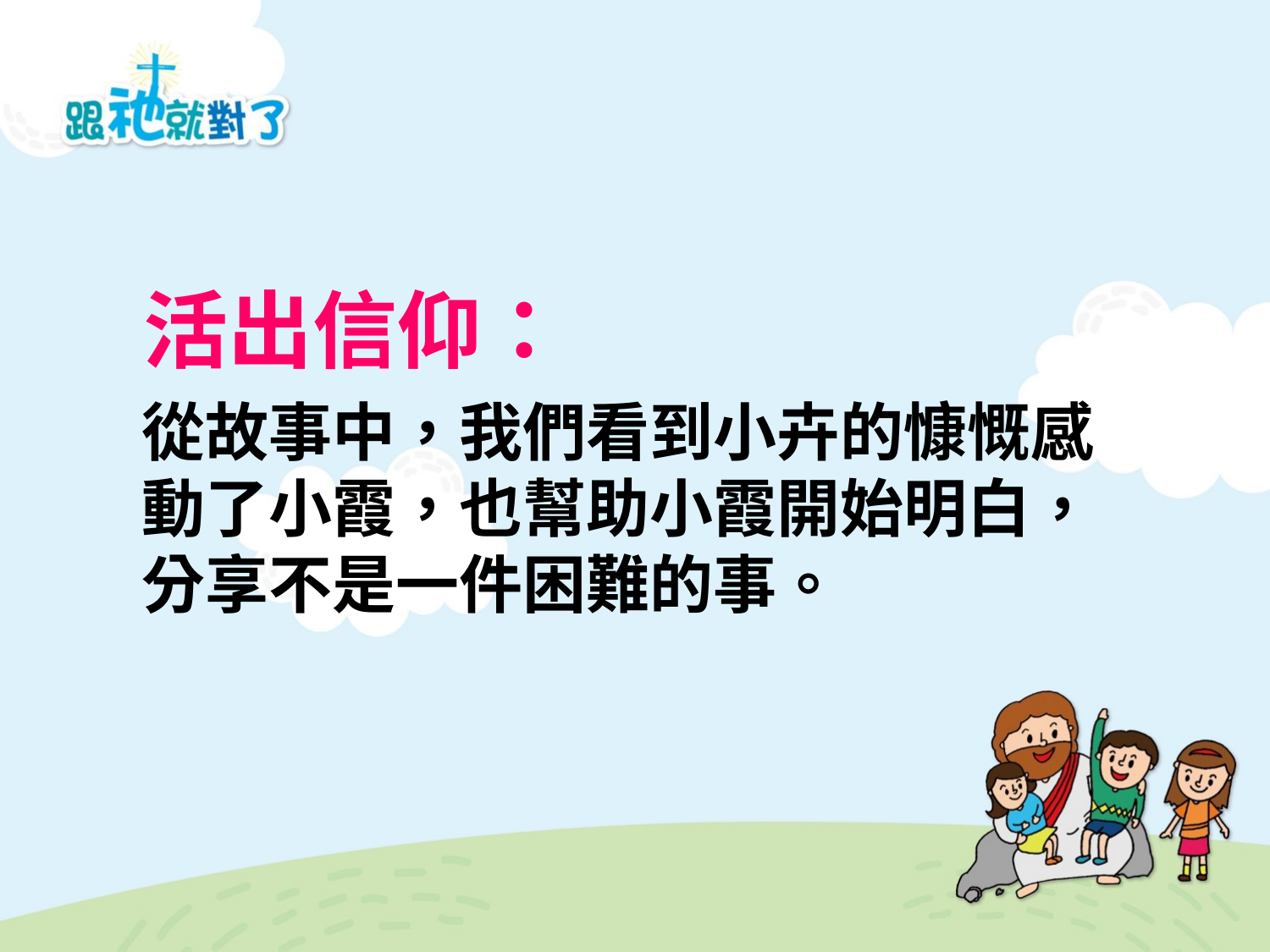

活出信仰：
從故事中，我們看到小卉的慷慨感動了小霞，也幫助小霞開始明白，分享不是一件困難的事。